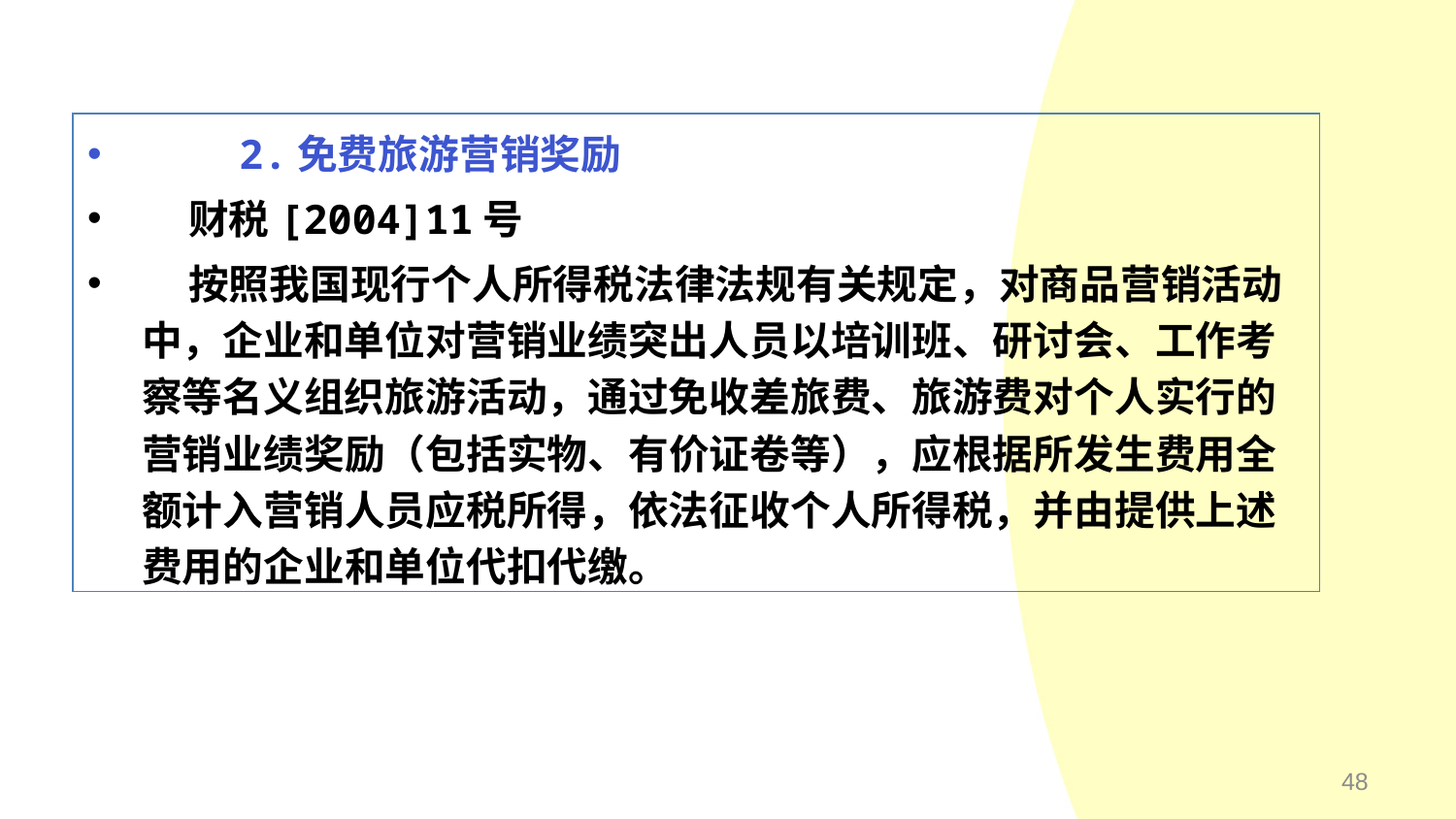

2.免费旅游营销奖励
    财税[2004]11号
    按照我国现行个人所得税法律法规有关规定，对商品营销活动中，企业和单位对营销业绩突出人员以培训班、研讨会、工作考察等名义组织旅游活动，通过免收差旅费、旅游费对个人实行的营销业绩奖励（包括实物、有价证卷等），应根据所发生费用全额计入营销人员应税所得，依法征收个人所得税，并由提供上述费用的企业和单位代扣代缴。
48